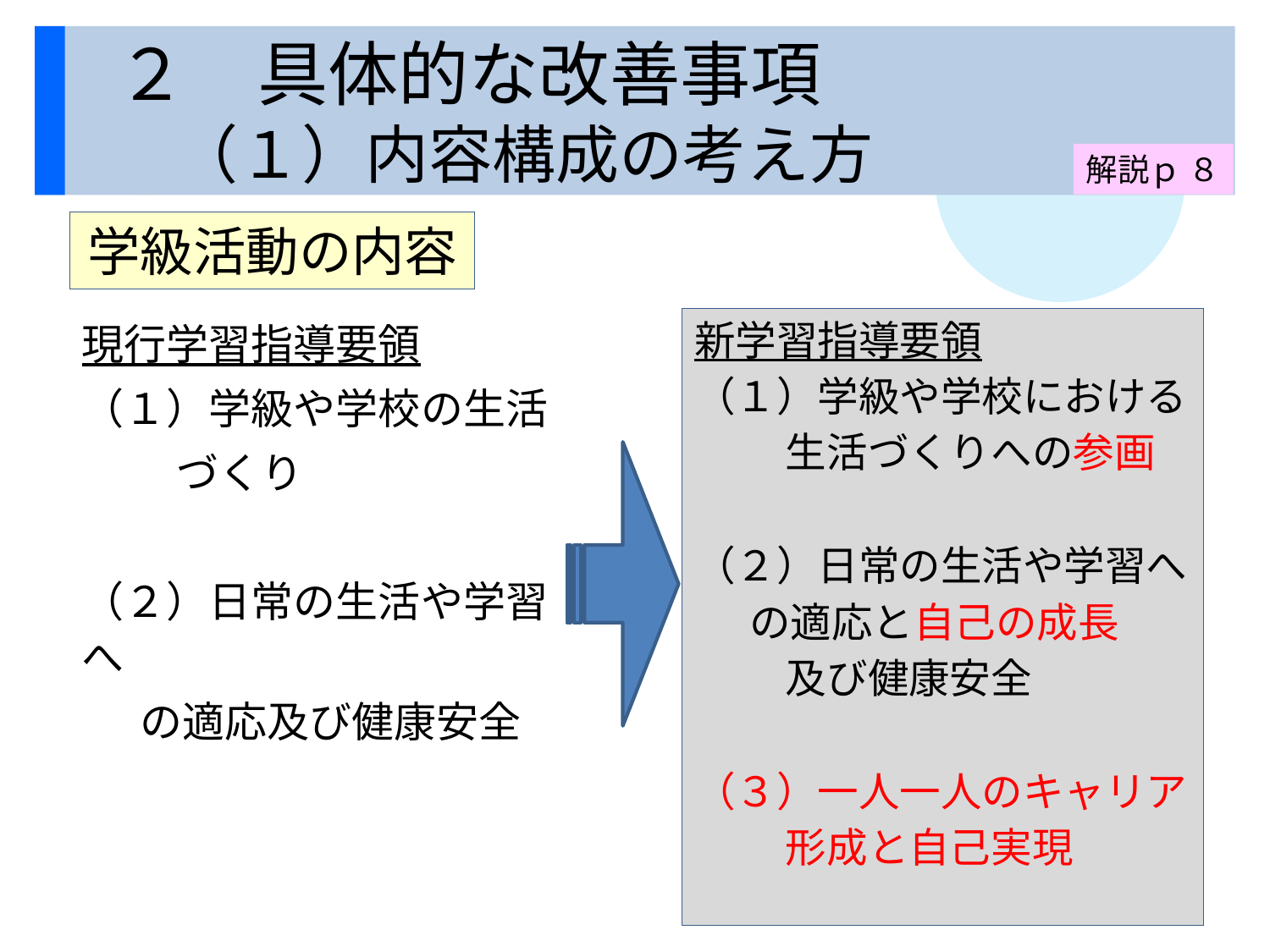

２　具体的な改善事項
　　　（１）内容構成の考え方

新学習指導要領
（１）学級や学校における
　　 生活づくりへの参画

（２）日常の生活や学習へ
     の適応と自己の成長
　　 及び健康安全

（３）一人一人のキャリア
　　 形成と自己実現
現行学習指導要領
（１）学級や学校の生活
　　 づくり

（２）日常の生活や学習へ
     の適応及び健康安全

解説ｐ ８
学級活動の内容